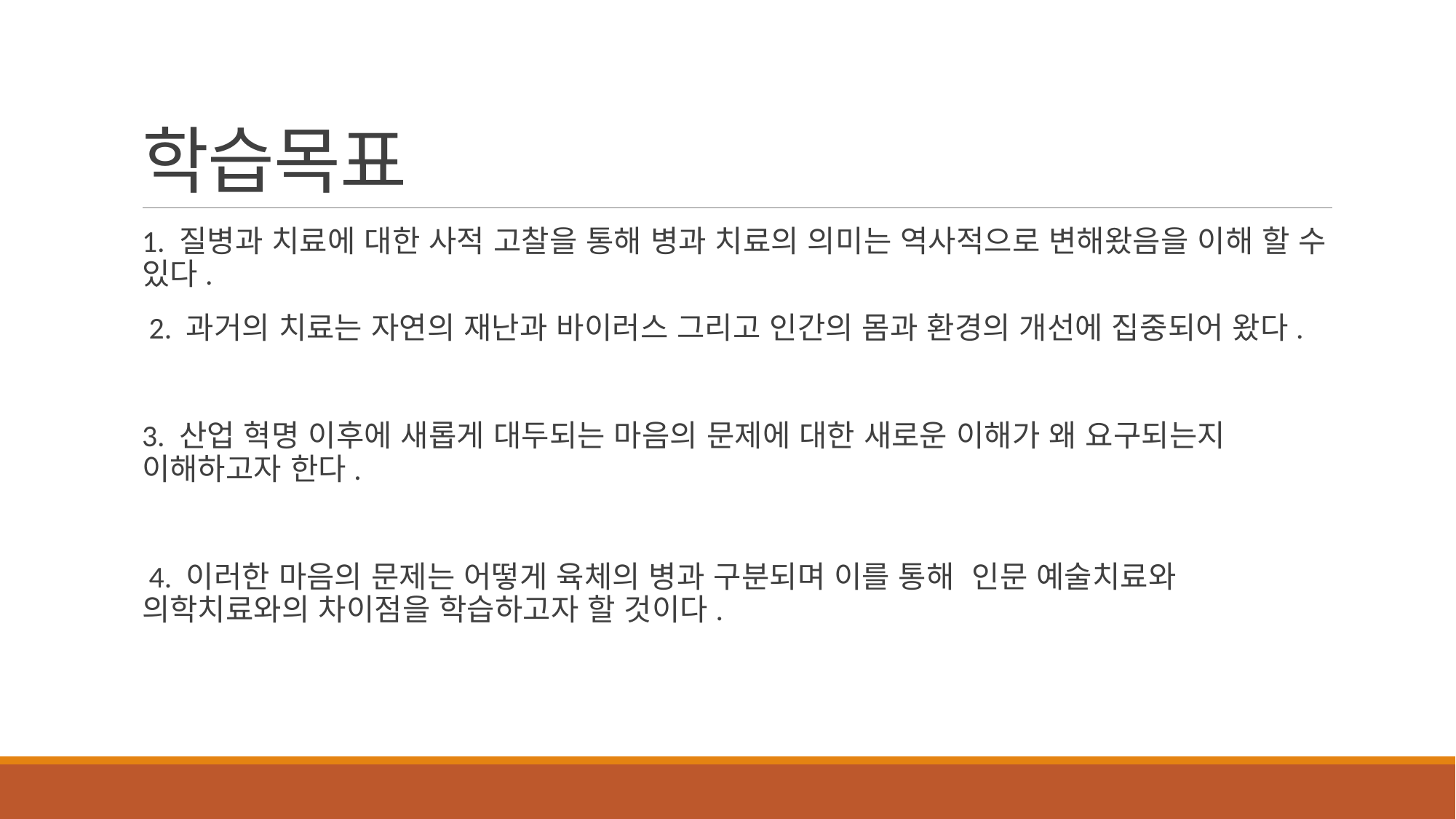

# 학습목표
1. 질병과 치료에 대한 사적 고찰을 통해 병과 치료의 의미는 역사적으로 변해왔음을 이해 할 수 있다.
 2. 과거의 치료는 자연의 재난과 바이러스 그리고 인간의 몸과 환경의 개선에 집중되어 왔다.

3. 산업 혁명 이후에 새롭게 대두되는 마음의 문제에 대한 새로운 이해가 왜 요구되는지 이해하고자 한다.

 4. 이러한 마음의 문제는 어떻게 육체의 병과 구분되며 이를 통해  인문 예술치료와 의학치료와의 차이점을 학습하고자 할 것이다.